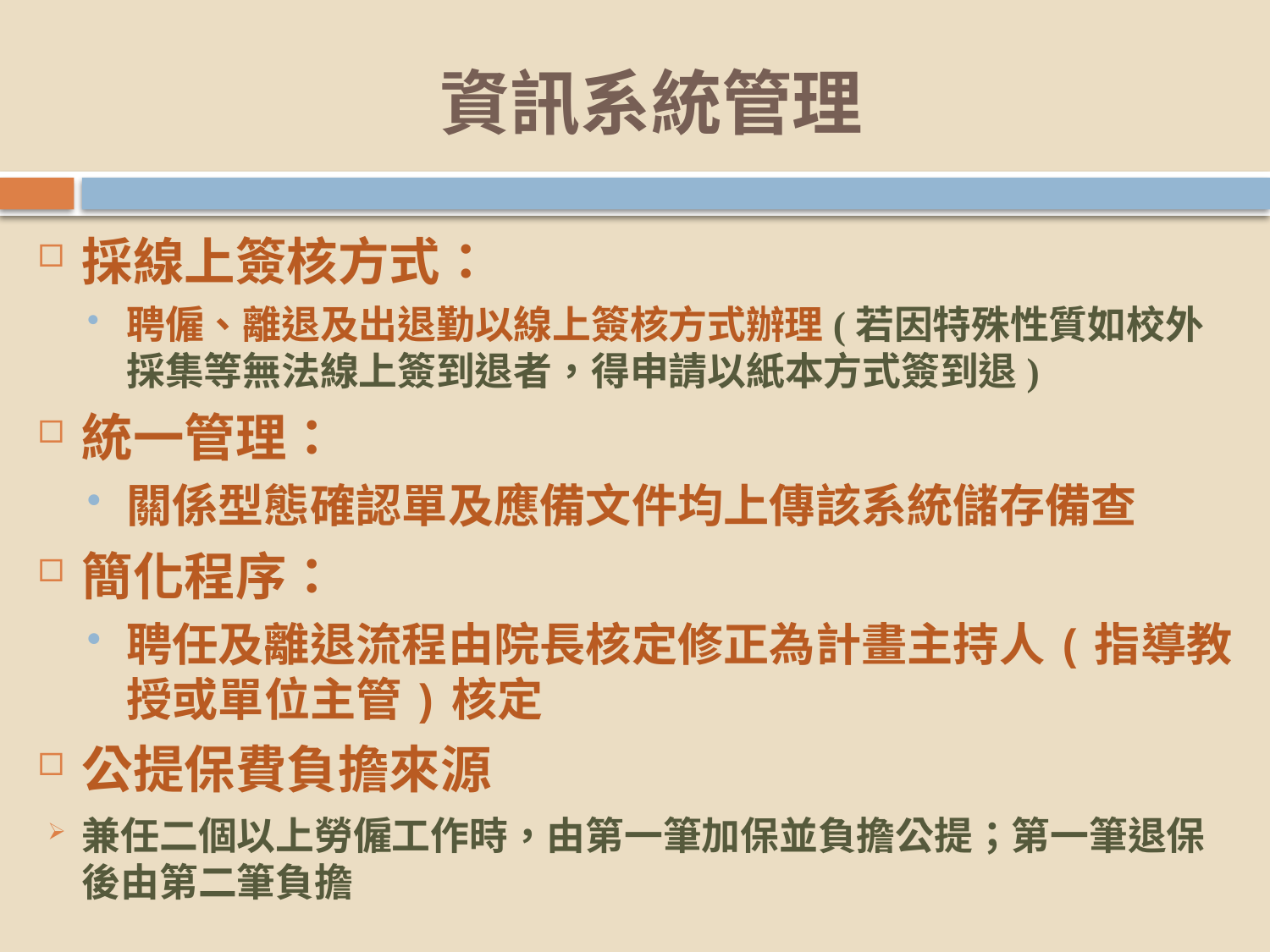

# 資訊系統管理
採線上簽核方式：
聘僱、離退及出退勤以線上簽核方式辦理(若因特殊性質如校外採集等無法線上簽到退者，得申請以紙本方式簽到退)
統一管理：
關係型態確認單及應備文件均上傳該系統儲存備查
簡化程序：
聘任及離退流程由院長核定修正為計畫主持人(指導教授或單位主管)核定
公提保費負擔來源
兼任二個以上勞僱工作時，由第一筆加保並負擔公提；第一筆退保後由第二筆負擔